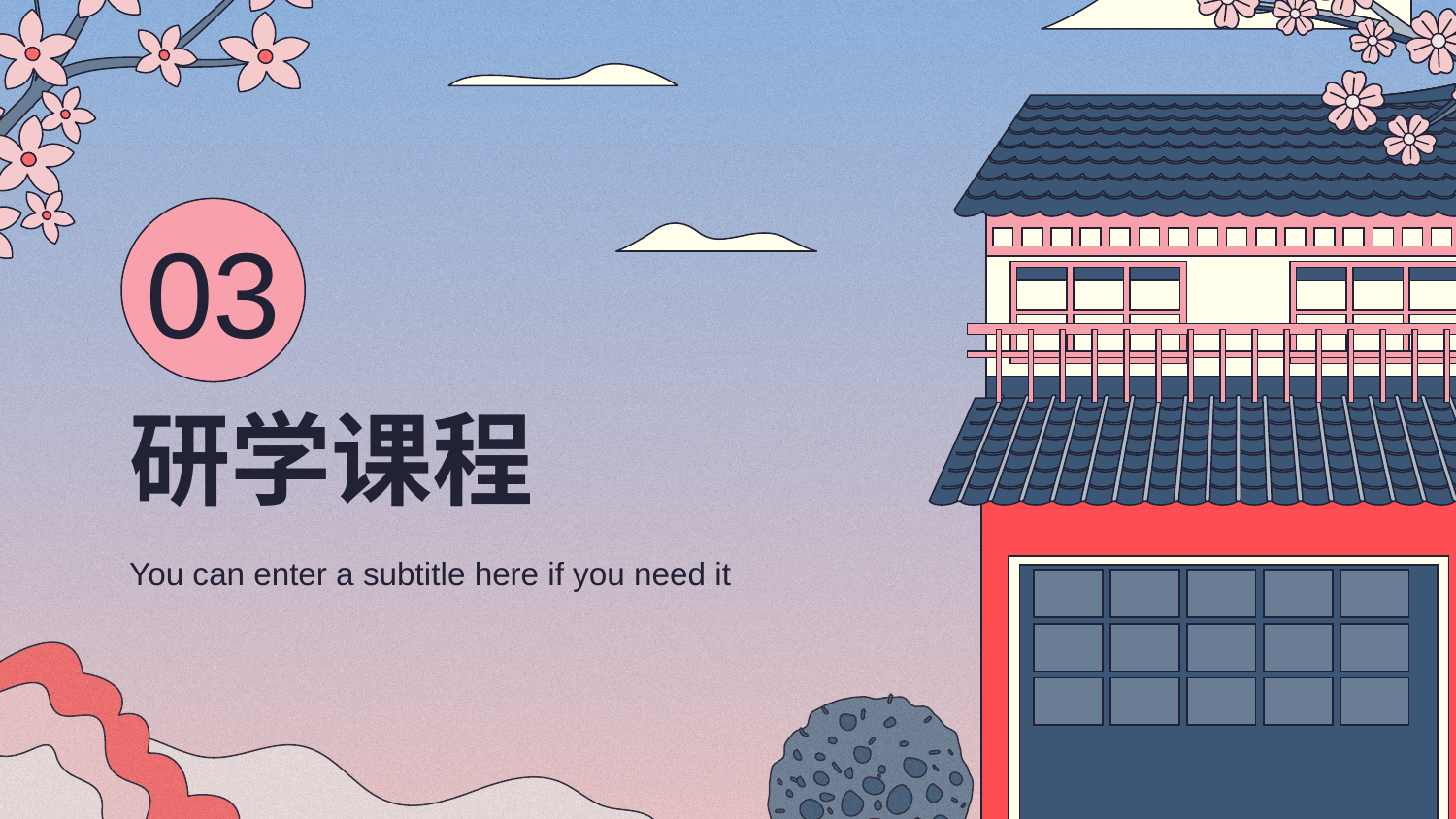

03

# 研学课程
You can enter a subtitle here if you need it